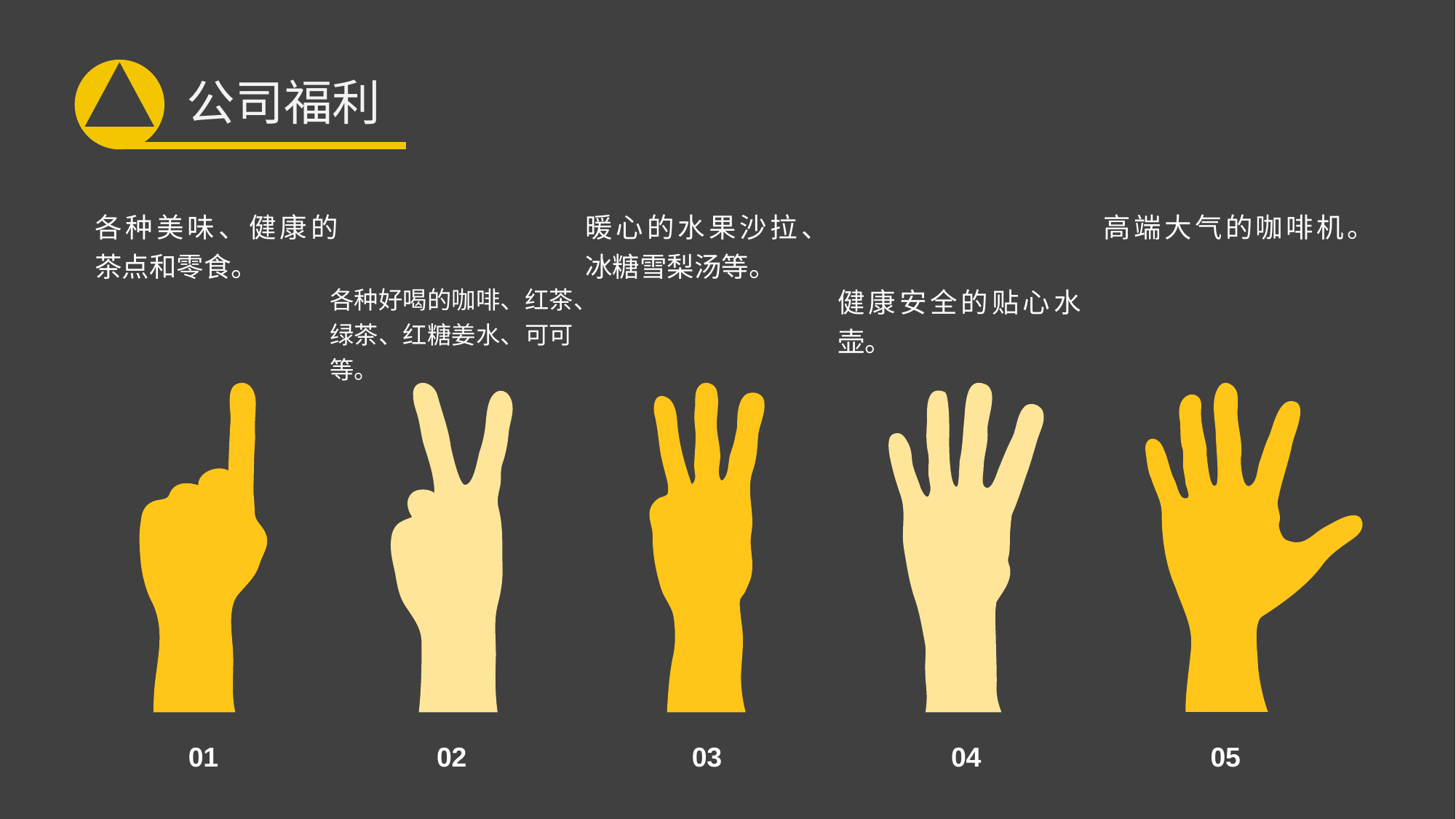

公司福利
各种美味、健康的茶点和零食。
暖心的水果沙拉、冰糖雪梨汤等。
高端大气的咖啡机。
各种好喝的咖啡、红茶、绿茶、红糖姜水、可可等。
健康安全的贴心水壶。

01
02
03
04
05